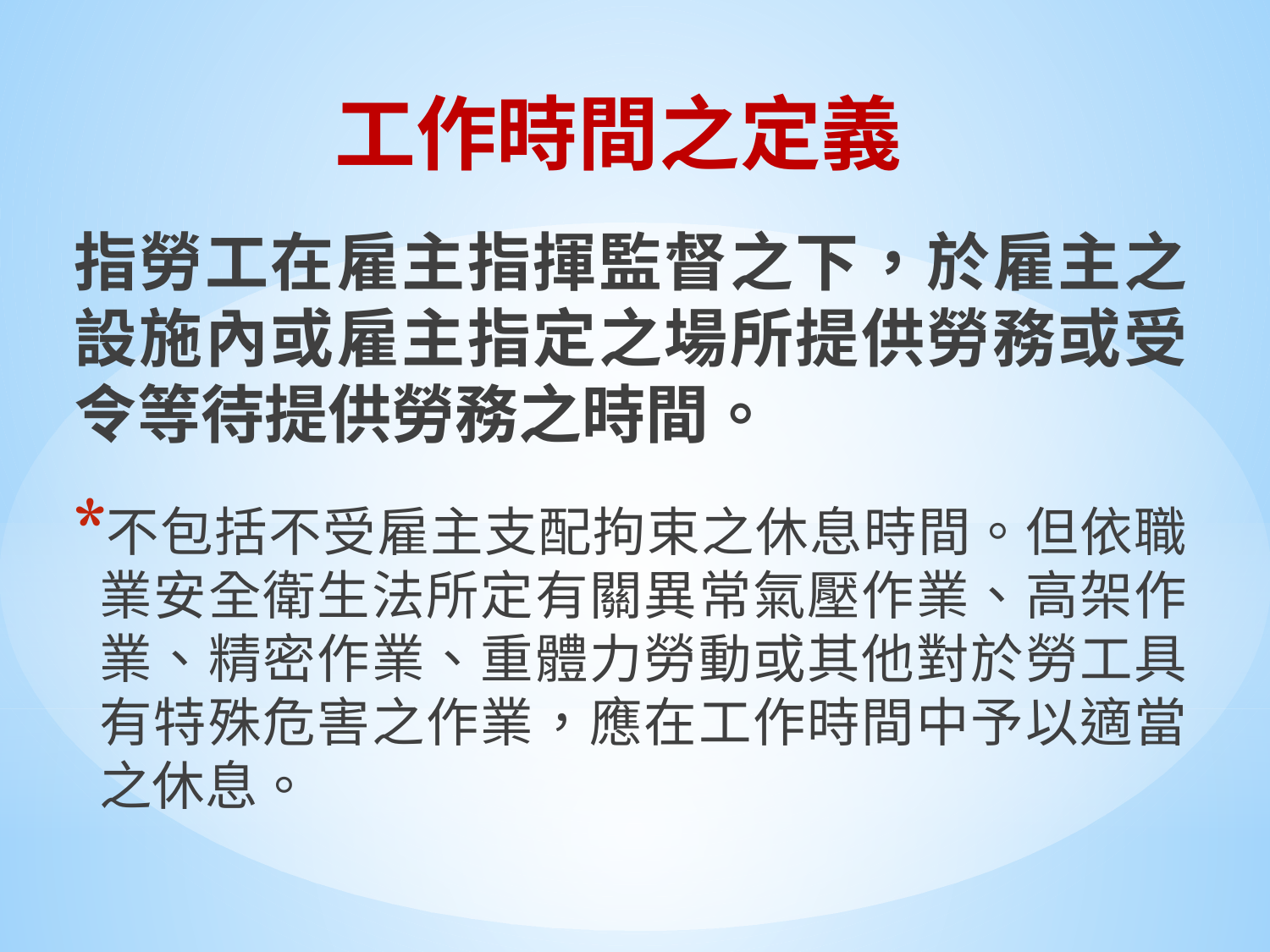

# 工作時間之定義
指勞工在雇主指揮監督之下，於雇主之設施內或雇主指定之場所提供勞務或受令等待提供勞務之時間。
不包括不受雇主支配拘束之休息時間。但依職業安全衛生法所定有關異常氣壓作業、高架作業、精密作業、重體力勞動或其他對於勞工具有特殊危害之作業，應在工作時間中予以適當之休息。